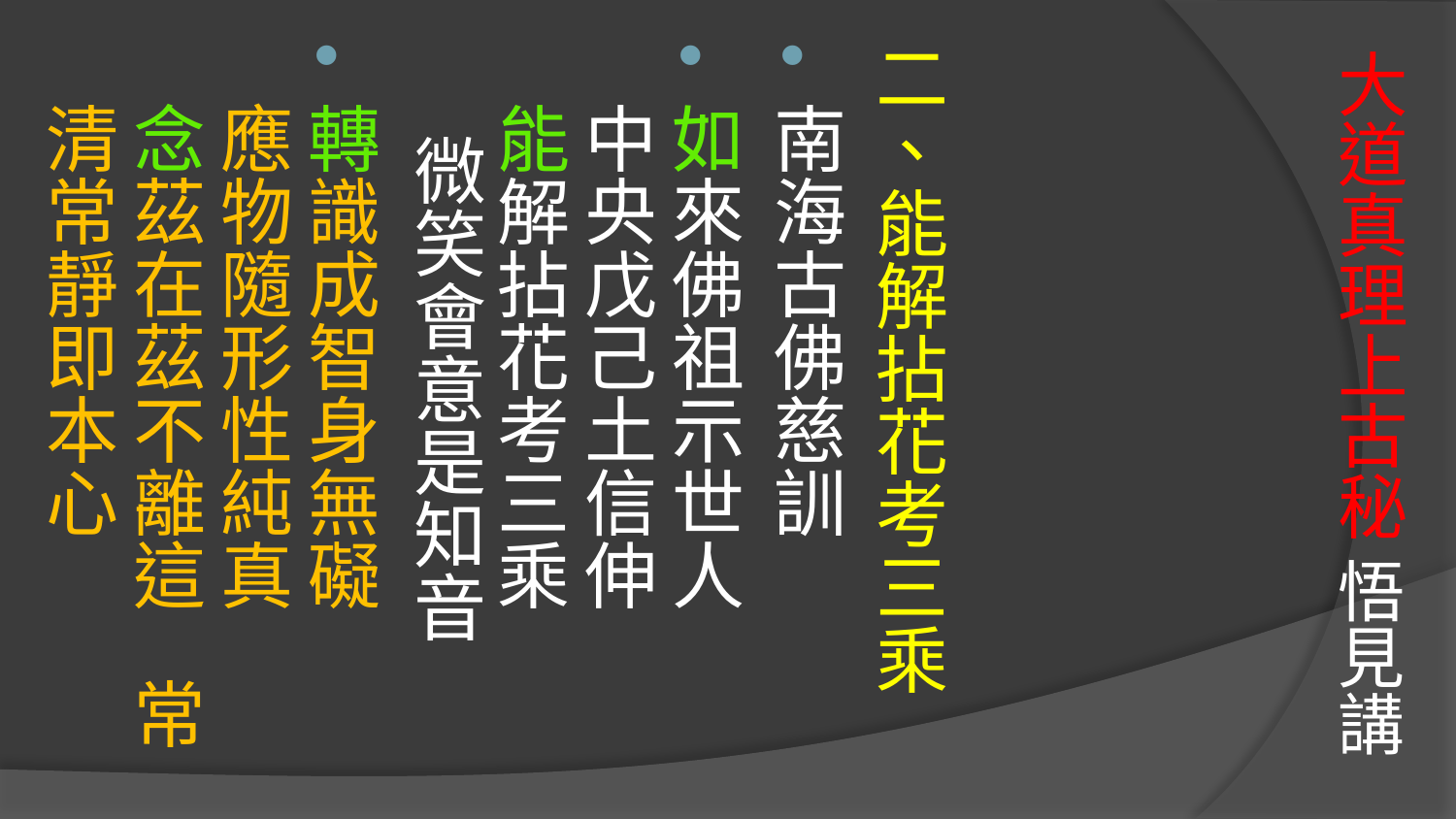

# 大道真理上古秘 悟見講
二、能解拈花考三乘
南海古佛慈訓
如來佛祖示世人        中央戊己土信伸
能解拈花考三乘             微笑會意是知音
轉識成智身無礙           應物隨形性純真
念茲在茲不離這    常清常靜即本心